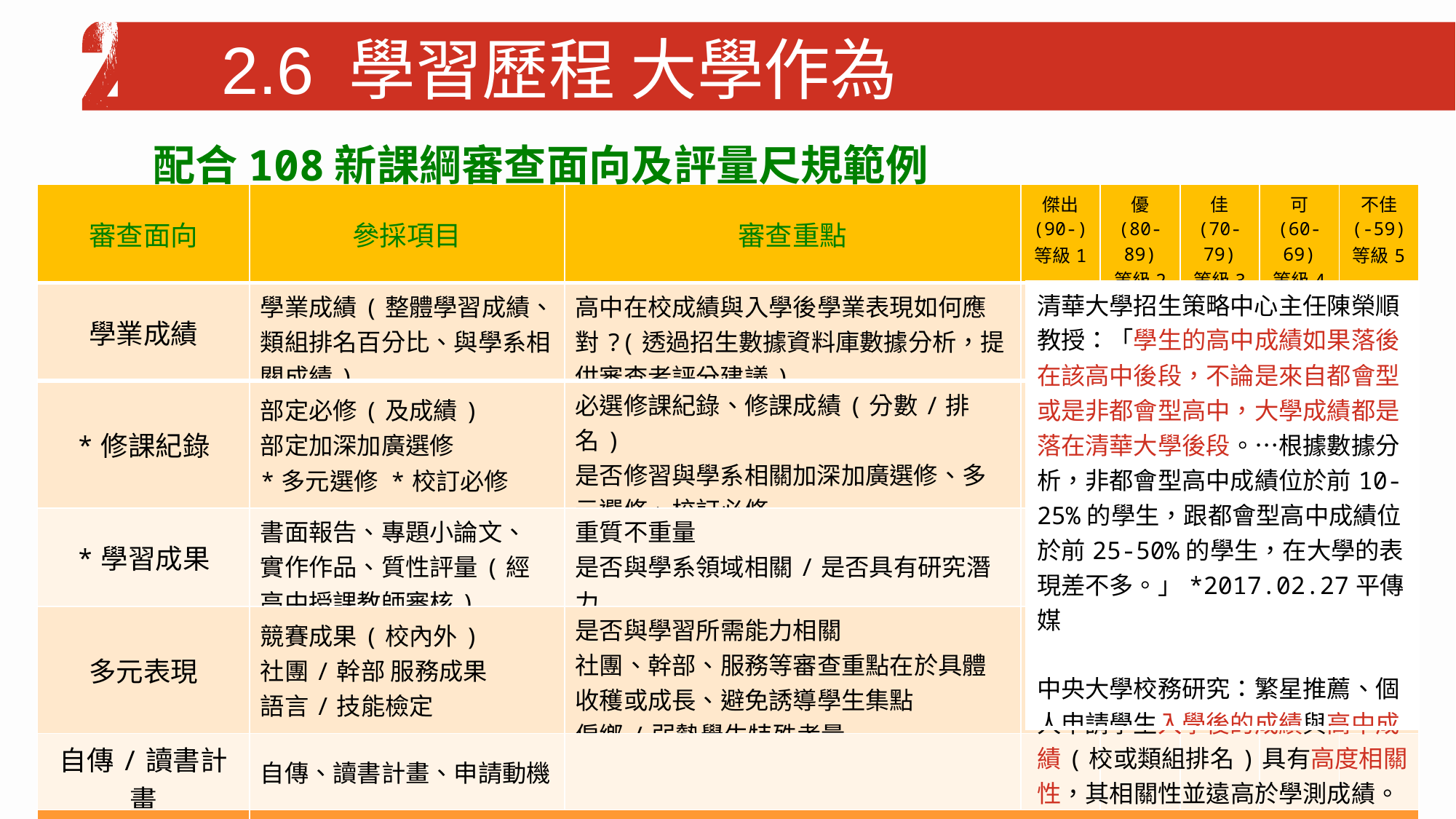

2.6 學習歷程 大學作為

配合108新課綱審查面向及評量尺規範例
| 審查面向 | 參採項目 | 審查重點 | 傑出 (90-) 等級1 | 優 (80-89) 等級2 | 佳 (70-79) 等級3 | 可 (60-69) 等級4 | 不佳 (-59) 等級5 |
| --- | --- | --- | --- | --- | --- | --- | --- |
| 學業成績 | 學業成績(整體學習成績、類組排名百分比、與學系相關成績) | 高中在校成績與入學後學業表現如何應對?(透過招生數據資料庫數據分析，提供審查者評分建議) |  |  |  |  |  |
| \*修課紀錄 | 部定必修(及成績) 部定加深加廣選修 \*多元選修 \*校訂必修 | 必選修課紀錄、修課成績(分數/排名) 是否修習與學系相關加深加廣選修、多元選修、校訂必修 |  |  |  |  |  |
| \*學習成果 | 書面報告、專題小論文、 實作作品、質性評量(經高中授課教師審核) | 重質不重量 是否與學系領域相關/是否具有研究潛力 |  |  |  |  |  |
| 多元表現 | 競賽成果(校內外) 社團/幹部 服務成果 語言/技能檢定 | 是否與學習所需能力相關 社團、幹部、服務等審查重點在於具體收穫或成長、避免誘導學生集點 偏鄉/弱勢學生特殊考量 |  |  |  |  |  |
| 自傳/讀書計畫 | 自傳、讀書計畫、申請動機 |  |  |  |  |  |  |
| 評審方式 | 各面向採分數制者、各面向須設定權重，依權重計算總分。 各面向採級等制者，須進行綜合評量。 |  |  |  |  |  |  |
| 清華大學招生策略中心主任陳榮順教授：「學生的高中成績如果落後在該高中後段，不論是來自都會型或是非都會型高中，大學成績都是落在清華大學後段。…根據數據分析，非都會型高中成績位於前10-25%的學生，跟都會型高中成績位於前25-50%的學生，在大學的表現差不多。」\*2017.02.27平傳媒 中央大學校務研究：繁星推薦、個人申請學生入學後的成績與高中成績(校或類組排名)具有高度相關性，其相關性並遠高於學測成績。 |
| --- |